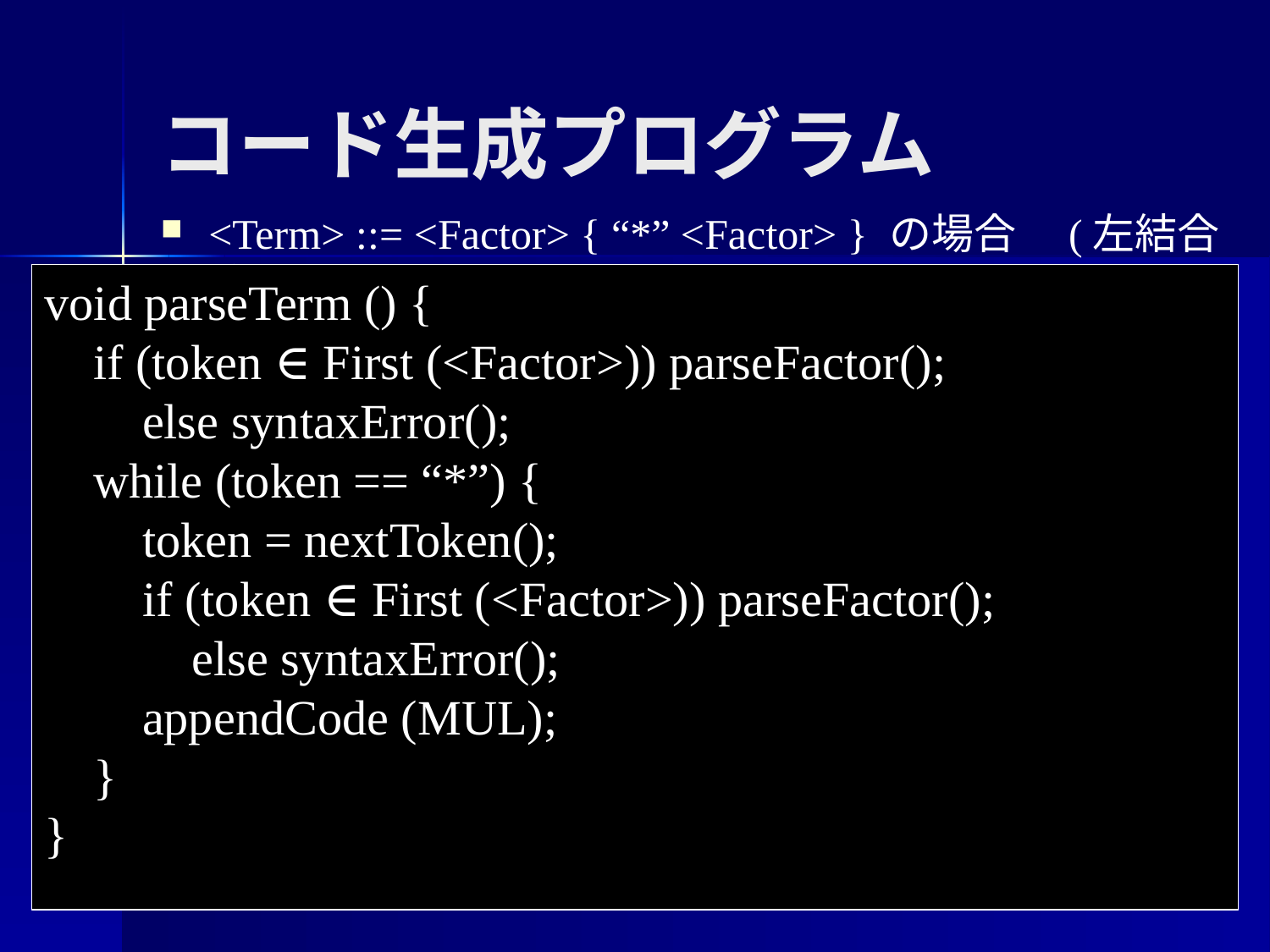

コード生成プログラム
<Term> ::= <Factor> { “*” <Factor> } の場合　(左結合的)
void parseTerm () {
    if (token ∈ First (<Factor>)) parseFactor();
        else syntaxError();
    while (token == “*”) {
        token = nextToken();
        if (token ∈ First (<Factor>)) parseFactor();
            else syntaxError();
        appendCode (MUL);
    }
}